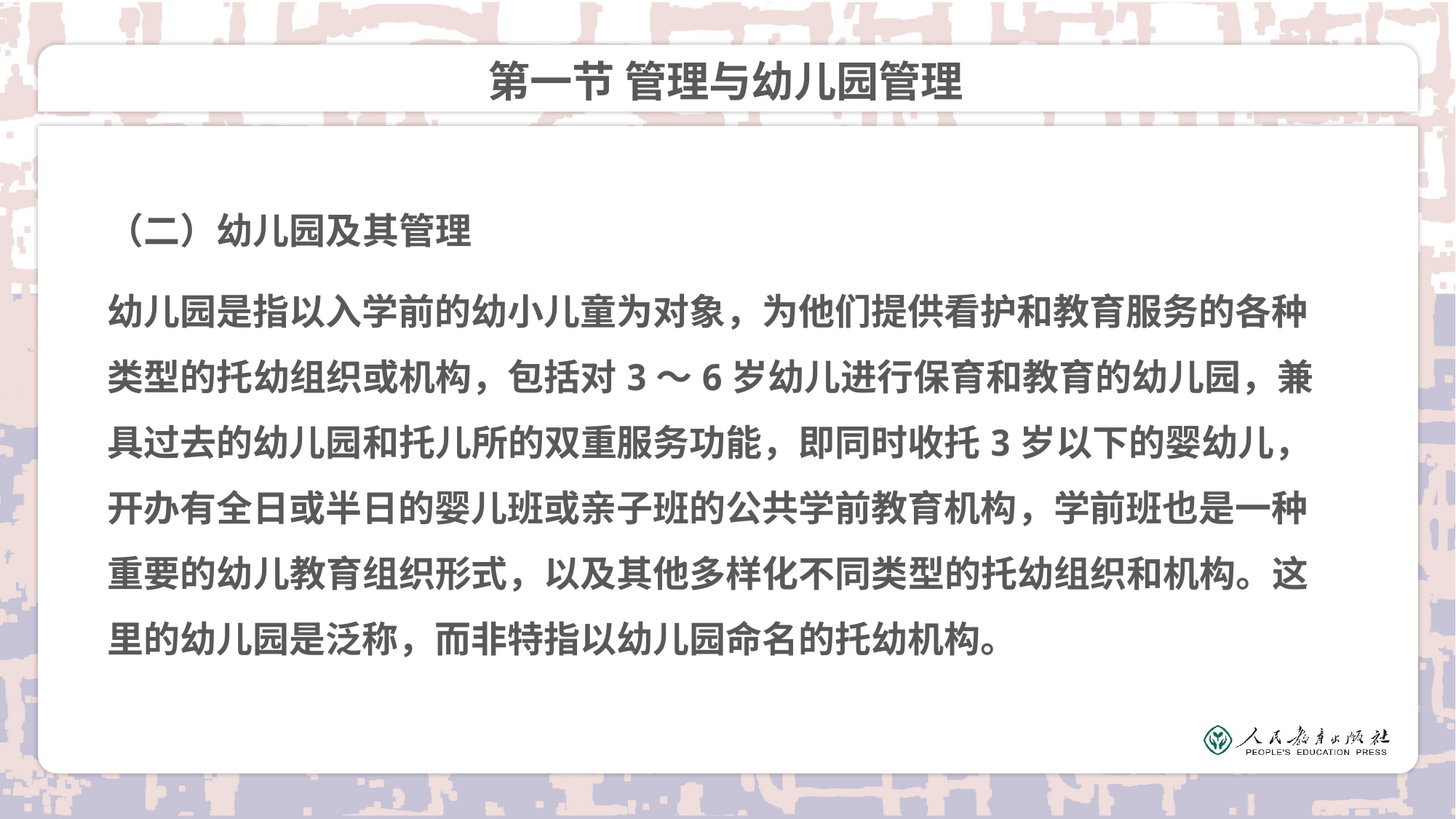

# 第一节 管理与幼儿园管理
（二）幼儿园及其管理
幼儿园是指以入学前的幼小儿童为对象，为他们提供看护和教育服务的各种类型的托幼组织或机构，包括对3～6岁幼儿进行保育和教育的幼儿园，兼具过去的幼儿园和托儿所的双重服务功能，即同时收托3岁以下的婴幼儿，开办有全日或半日的婴儿班或亲子班的公共学前教育机构，学前班也是一种重要的幼儿教育组织形式，以及其他多样化不同类型的托幼组织和机构。这里的幼儿园是泛称，而非特指以幼儿园命名的托幼机构。